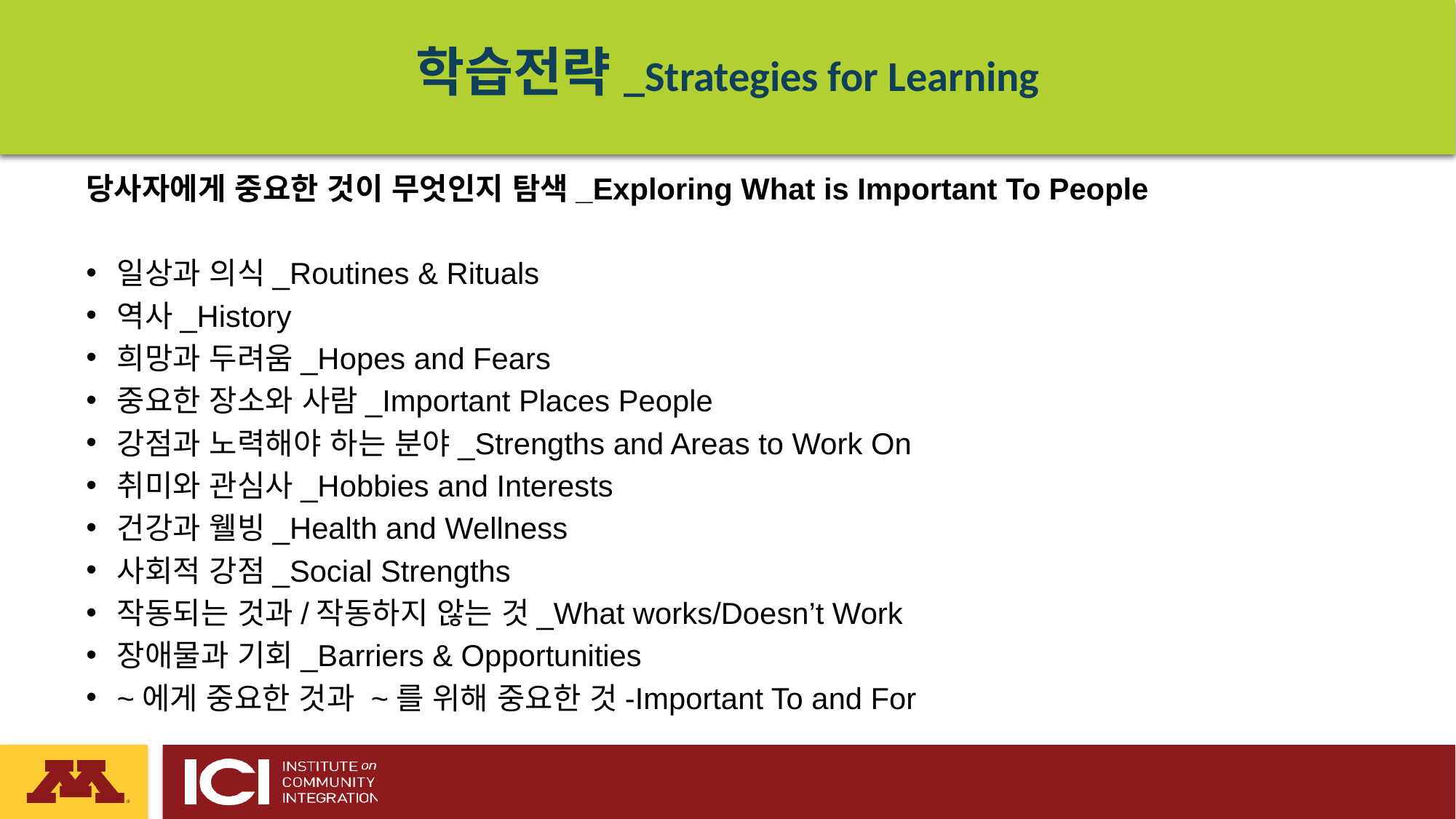

# 학습전략_Strategies for Learning
당사자에게 중요한 것이 무엇인지 탐색_Exploring What is Important To People

일상과 의식_Routines & Rituals
역사_History
희망과 두려움_Hopes and Fears
중요한 장소와 사람_Important Places People
강점과 노력해야 하는 분야_Strengths and Areas to Work On
취미와 관심사_Hobbies and Interests
건강과 웰빙_Health and Wellness
사회적 강점_Social Strengths
작동되는 것과/작동하지 않는 것_What works/Doesn’t Work
장애물과 기회_Barriers & Opportunities
~에게 중요한 것과 ~를 위해 중요한 것-Important To and For